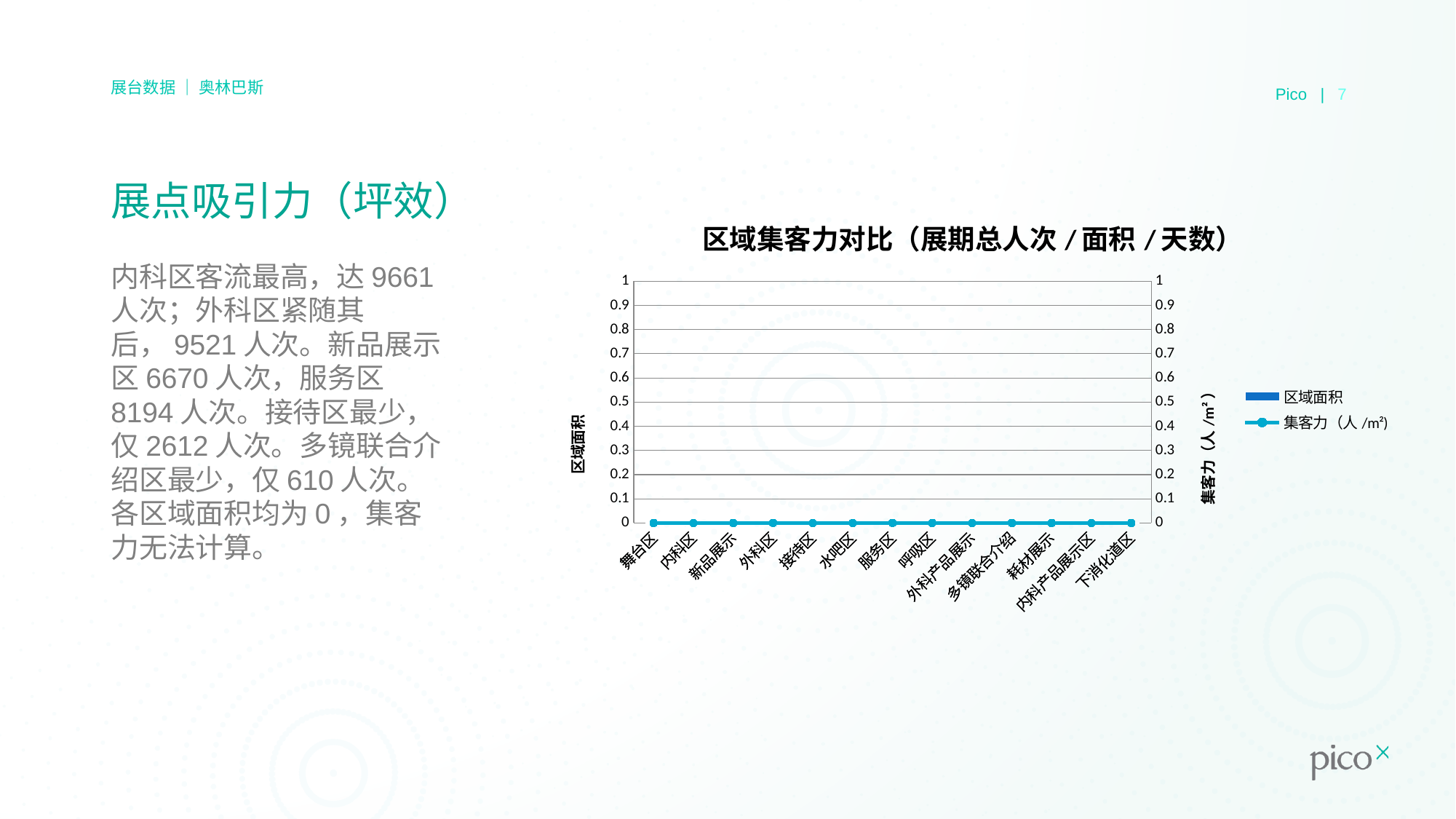

Pico   |
7
展台数据 ｜ 奥林巴斯
# 展点吸引力（坪效）

### Chart: 区域集客力对比（展期总人次/面积/天数）

| Category |  |  |
|---|---|---|
| 舞台区 | 0.0 | 0.0 |
| 内科区 | 0.0 | 0.0 |
| 新品展示 | 0.0 | 0.0 |
| 外科区 | 0.0 | 0.0 |
| 接待区 | 0.0 | 0.0 |
| 水吧区 | 0.0 | 0.0 |
| 服务区 | 0.0 | 0.0 |
| 呼吸区 | 0.0 | 0.0 |
| 外科产品展示 | 0.0 | 0.0 |
| 多镜联合介绍 | 0.0 | 0.0 |
| 耗材展示 | 0.0 | 0.0 |
| 内科产品展示区 | 0.0 | 0.0 |
| 下消化道区 | 0.0 | 0.0 |
内科区客流最高，达9661人次；外科区紧随其后，9521人次。新品展示区6670人次，服务区8194人次。接待区最少，仅2612人次。多镜联合介绍区最少，仅610人次。各区域面积均为0，集客力无法计算。